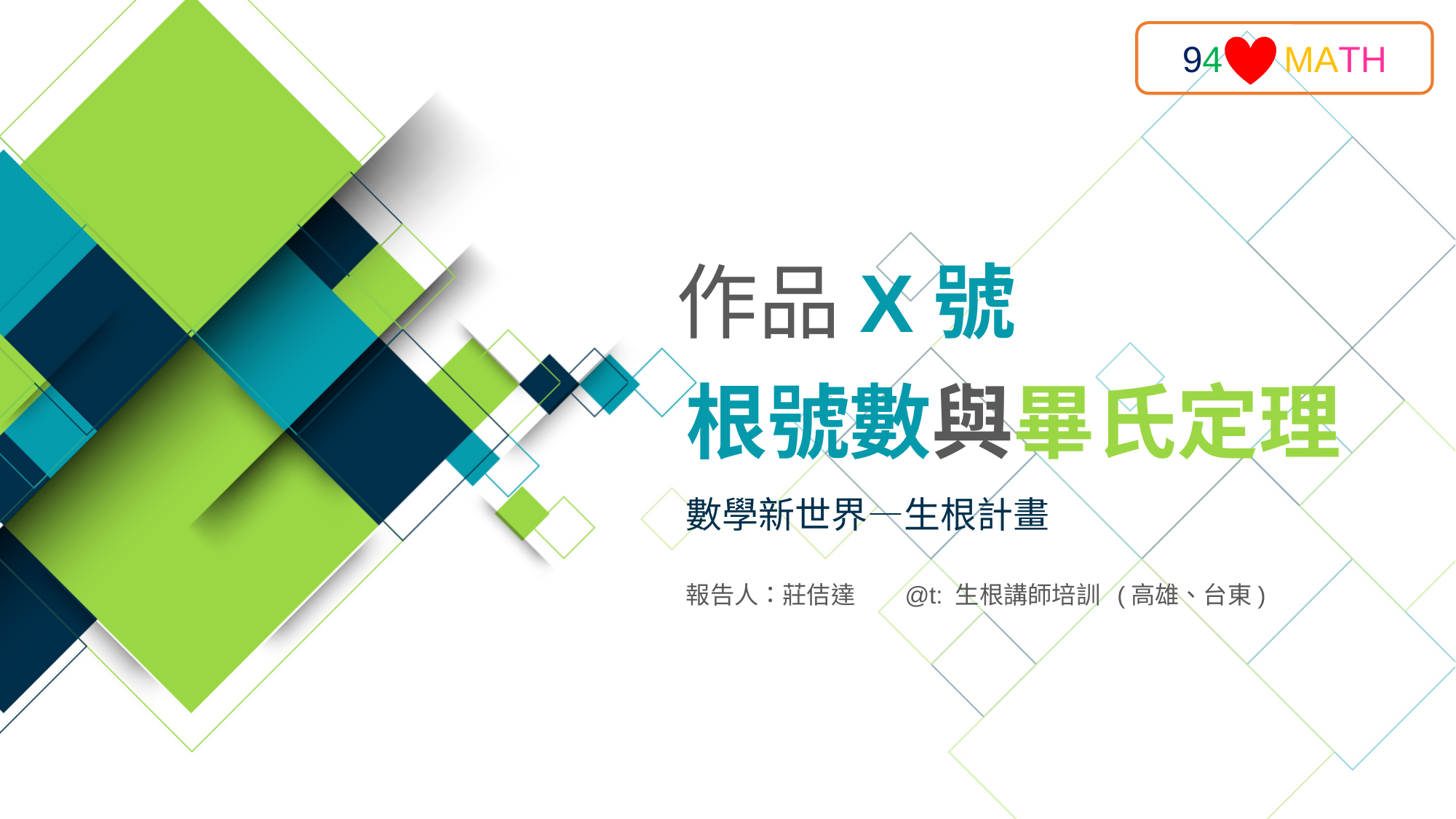

94      MATH

作品X號
根號數與畢氏定理
數學新世界—生根計畫
報告人：莊佶達        @t: 生根講師培訓  (高雄、台東)